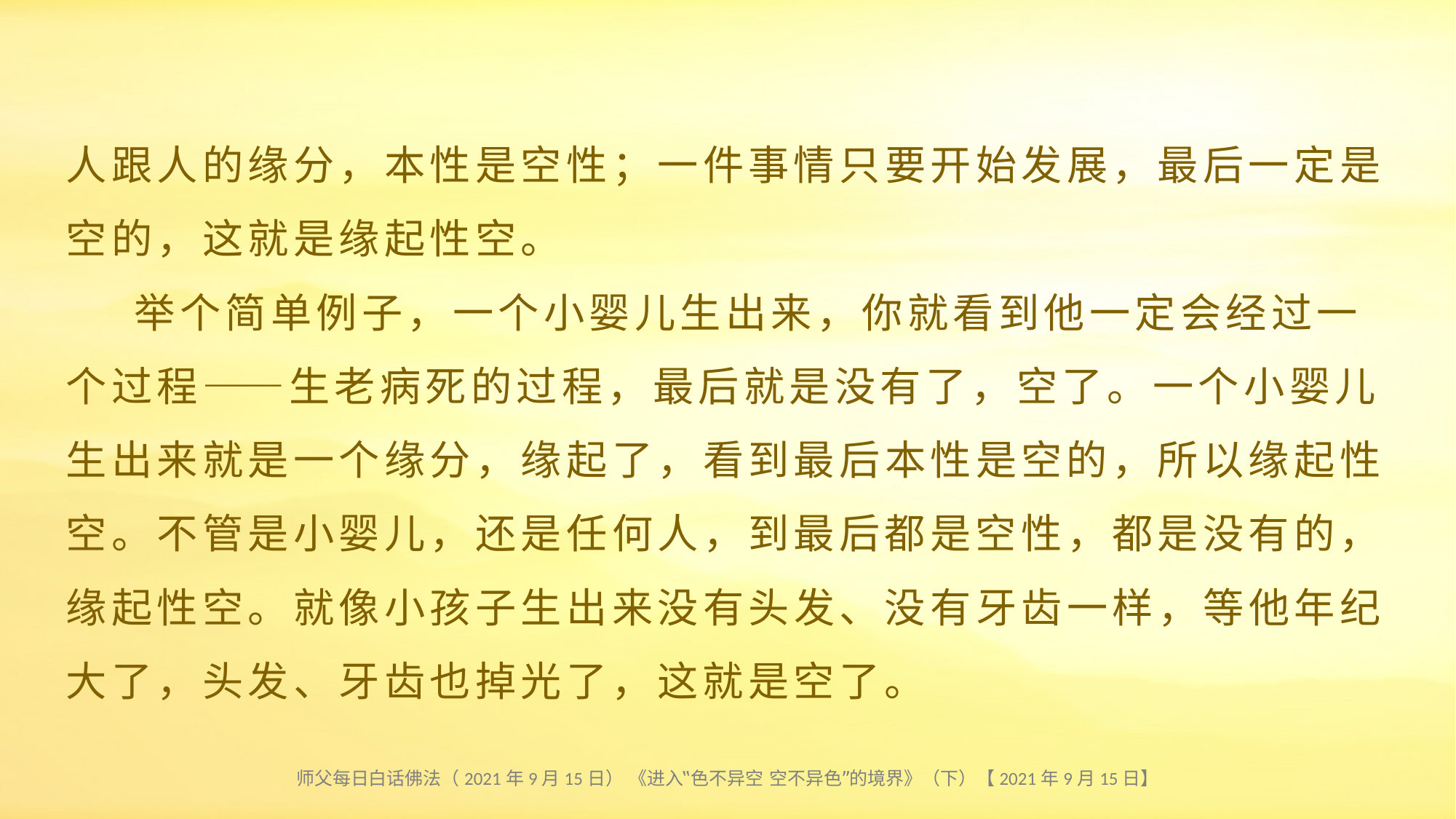

# 人跟人的缘分，本性是空性；一件事情只要开始发展，最后一定是空的，这就是缘起性空。 举个简单例子，一个小婴儿生出来，你就看到他一定会经过一个过程——生老病死的过程，最后就是没有了，空了。一个小婴儿生出来就是一个缘分，缘起了，看到最后本性是空的，所以缘起性空。不管是小婴儿，还是任何人，到最后都是空性，都是没有的，缘起性空。就像小孩子生出来没有头发、没有牙齿一样，等他年纪大了，头发、牙齿也掉光了，这就是空了。
师父每日白话佛法（2021年9月15日） 《进入“色不异空 空不异色”的境界》（下）【2021年9月15日】